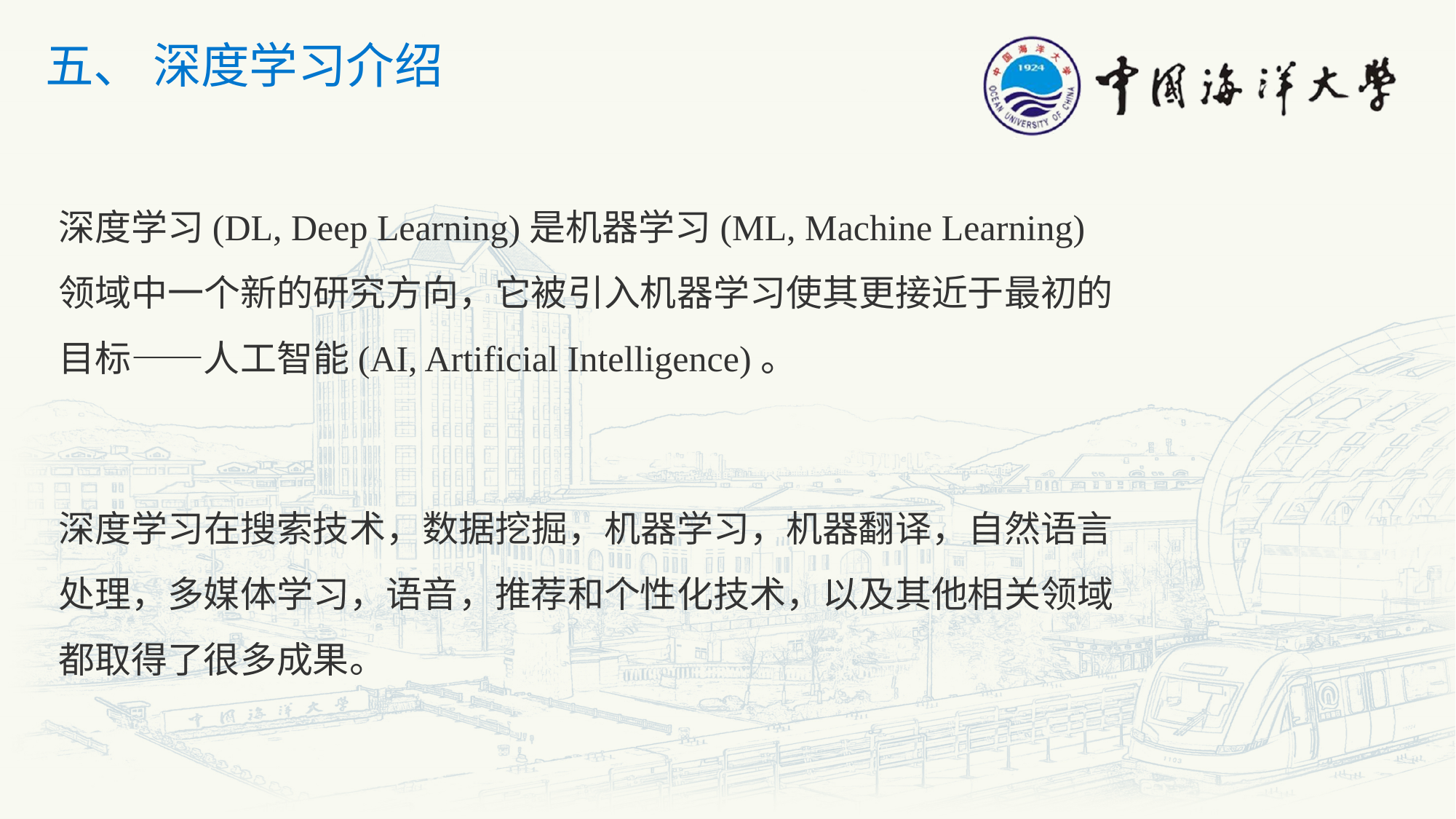

五、 深度学习介绍
深度学习(DL, Deep Learning)是机器学习(ML, Machine Learning)领域中一个新的研究方向，它被引入机器学习使其更接近于最初的目标——人工智能(AI, Artificial Intelligence)。
深度学习在搜索技术，数据挖掘，机器学习，机器翻译，自然语言处理，多媒体学习，语音，推荐和个性化技术，以及其他相关领域都取得了很多成果。